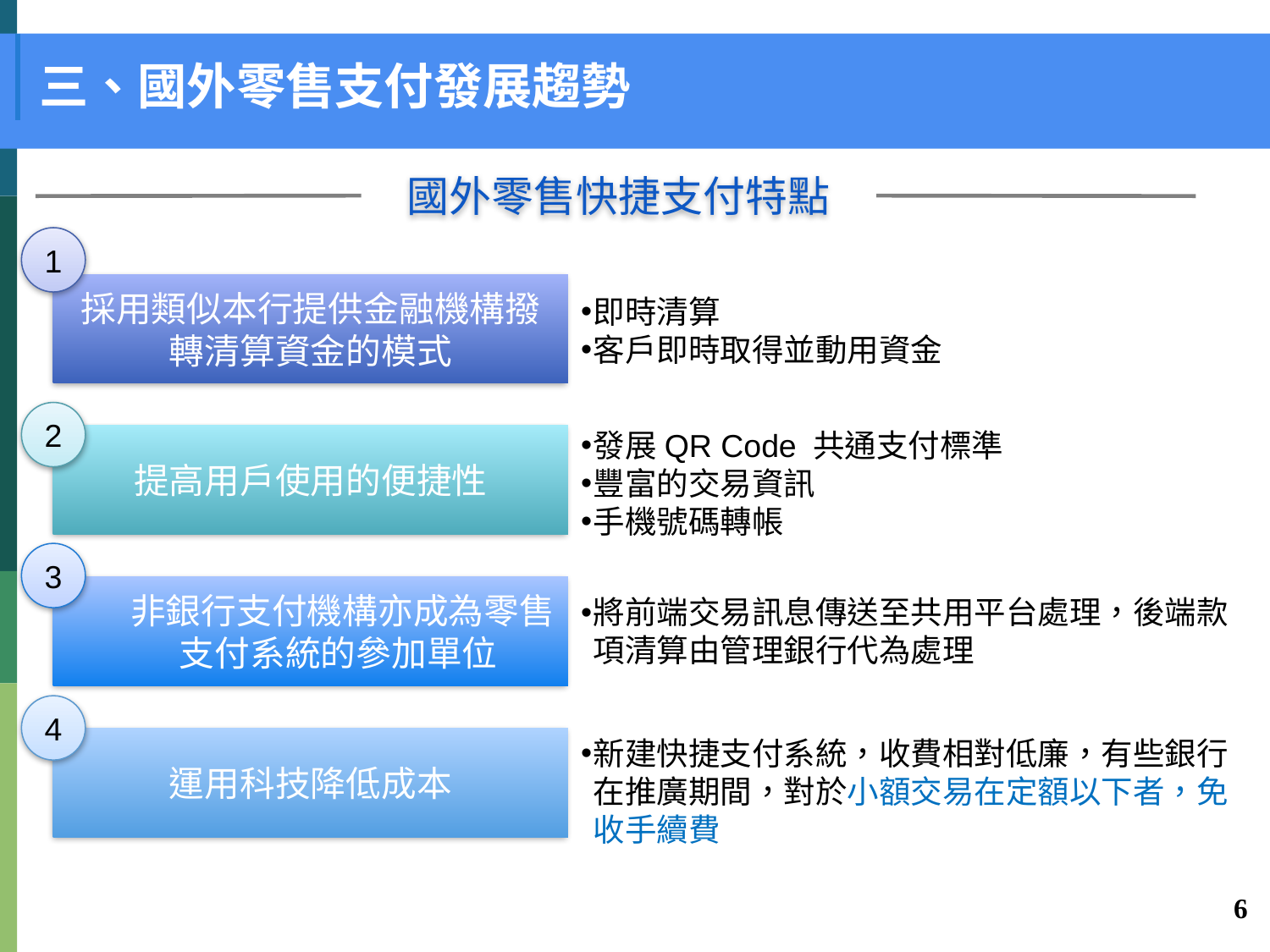

# 三、國外零售支付發展趨勢
國外零售快捷支付特點
1
採用類似本行提供金融機構撥轉清算資金的模式
即時清算
客戶即時取得並動用資金
2
發展QR Code 共通支付標準
豐富的交易資訊
手機號碼轉帳
提高用戶使用的便捷性
3
非銀行支付機構亦成為零售
支付系統的參加單位
將前端交易訊息傳送至共用平台處理，後端款項清算由管理銀行代為處理
4
新建快捷支付系統，收費相對低廉，有些銀行在推廣期間，對於小額交易在定額以下者，免收手續費
運用科技降低成本
6